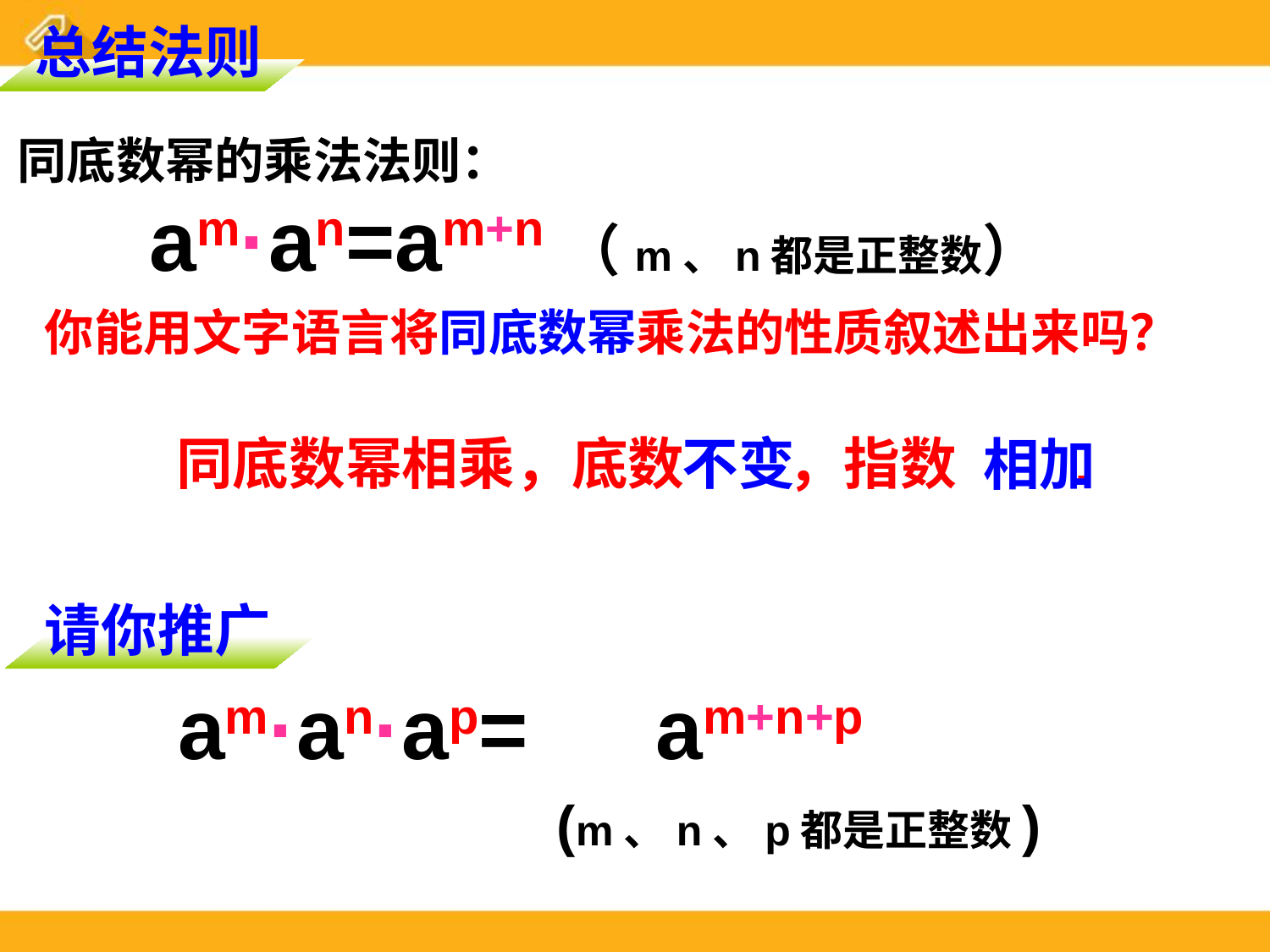

总结法则

同底数幂的乘法法则：
am·an=am+n（m、n都是正整数）
你能用文字语言将同底数幂乘法的性质叙述出来吗？
同底数幂相乘，底数        ，指数        .
不变
相加
请你推广

am·an·ap=
am+n+p
(m、n、p都是正整数)